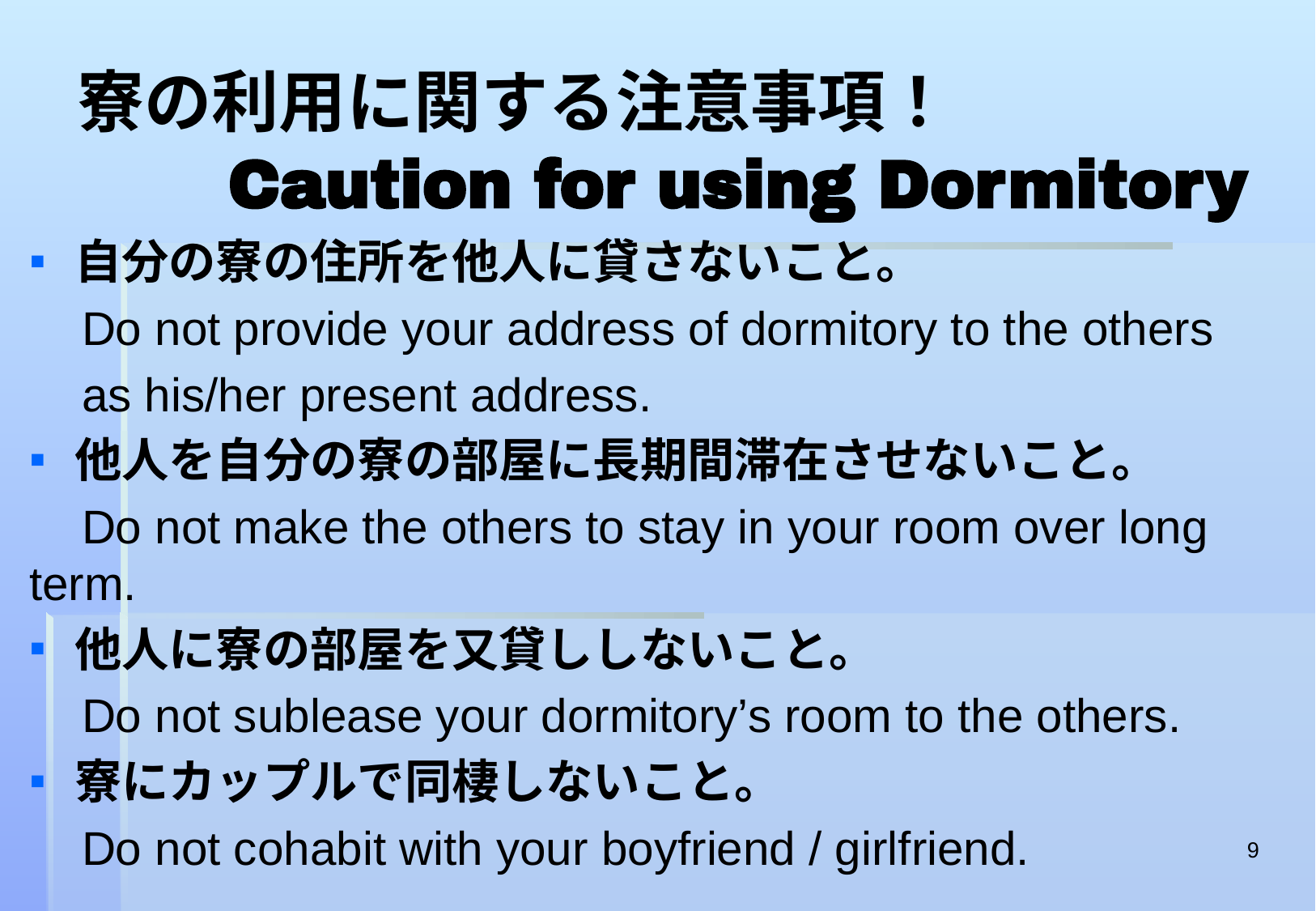

# 寮の利用に関する注意事項！　　　　　　Caution for using Dormitory
自分の寮の住所を他人に貸さないこと。
    Do not provide your address of dormitory to the others
    as his/her present address.
他人を自分の寮の部屋に長期間滞在させないこと。
    Do not make the others to stay in your room over long term.
他人に寮の部屋を又貸ししないこと。
    Do not sublease your dormitory’s room to the others.
寮にカップルで同棲しないこと。
    Do not cohabit with your boyfriend / girlfriend.

9